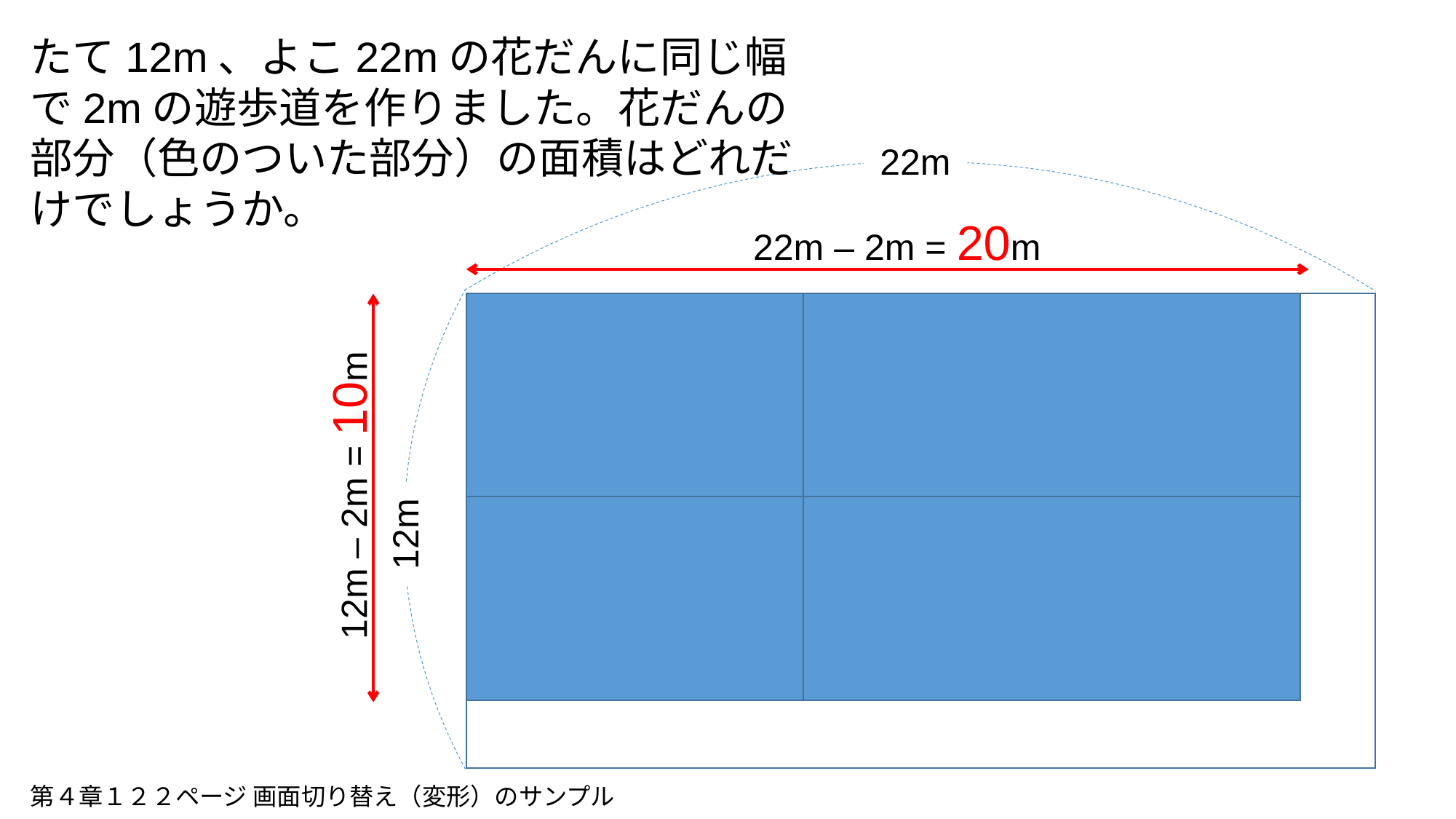

たて12m、よこ22mの花だんに同じ幅で2mの遊歩道を作りました。花だんの部分（色のついた部分）の面積はどれだけでしょうか。
22m

22m – 2m = 20m

12m – 2m = 10m

12m
第４章１２２ページ 画面切り替え（変形）のサンプル